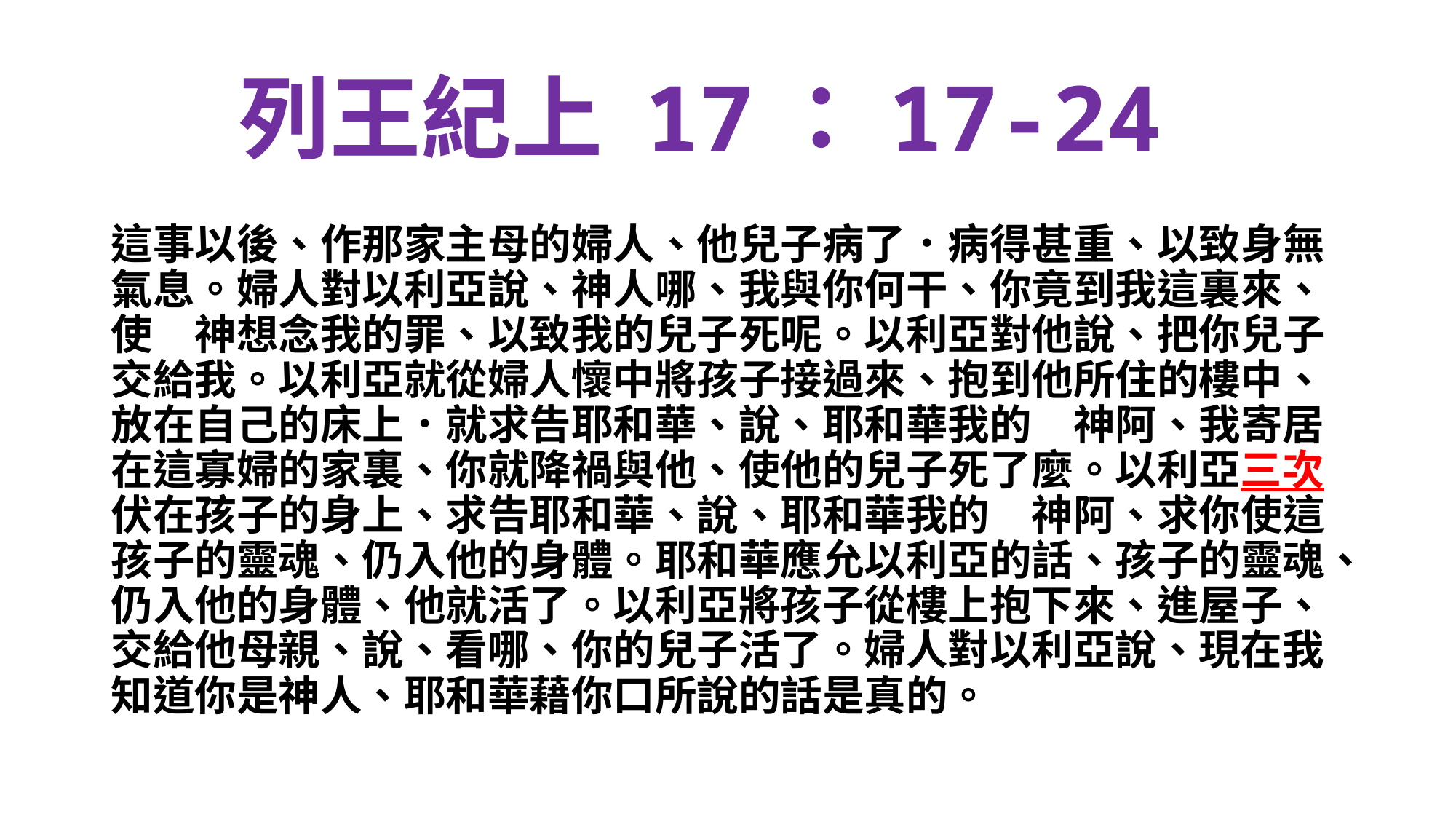

# 列王紀上 17：17-24
這事以後、作那家主母的婦人、他兒子病了．病得甚重、以致身無氣息。婦人對以利亞說、神人哪、我與你何干、你竟到我這裏來、使　神想念我的罪、以致我的兒子死呢。以利亞對他說、把你兒子交給我。以利亞就從婦人懷中將孩子接過來、抱到他所住的樓中、放在自己的床上．就求告耶和華、說、耶和華我的　神阿、我寄居在這寡婦的家裏、你就降禍與他、使他的兒子死了麼。以利亞三次伏在孩子的身上、求告耶和華、說、耶和華我的　神阿、求你使這孩子的靈魂、仍入他的身體。耶和華應允以利亞的話、孩子的靈魂、仍入他的身體、他就活了。以利亞將孩子從樓上抱下來、進屋子、交給他母親、說、看哪、你的兒子活了。婦人對以利亞說、現在我知道你是神人、耶和華藉你口所說的話是真的。